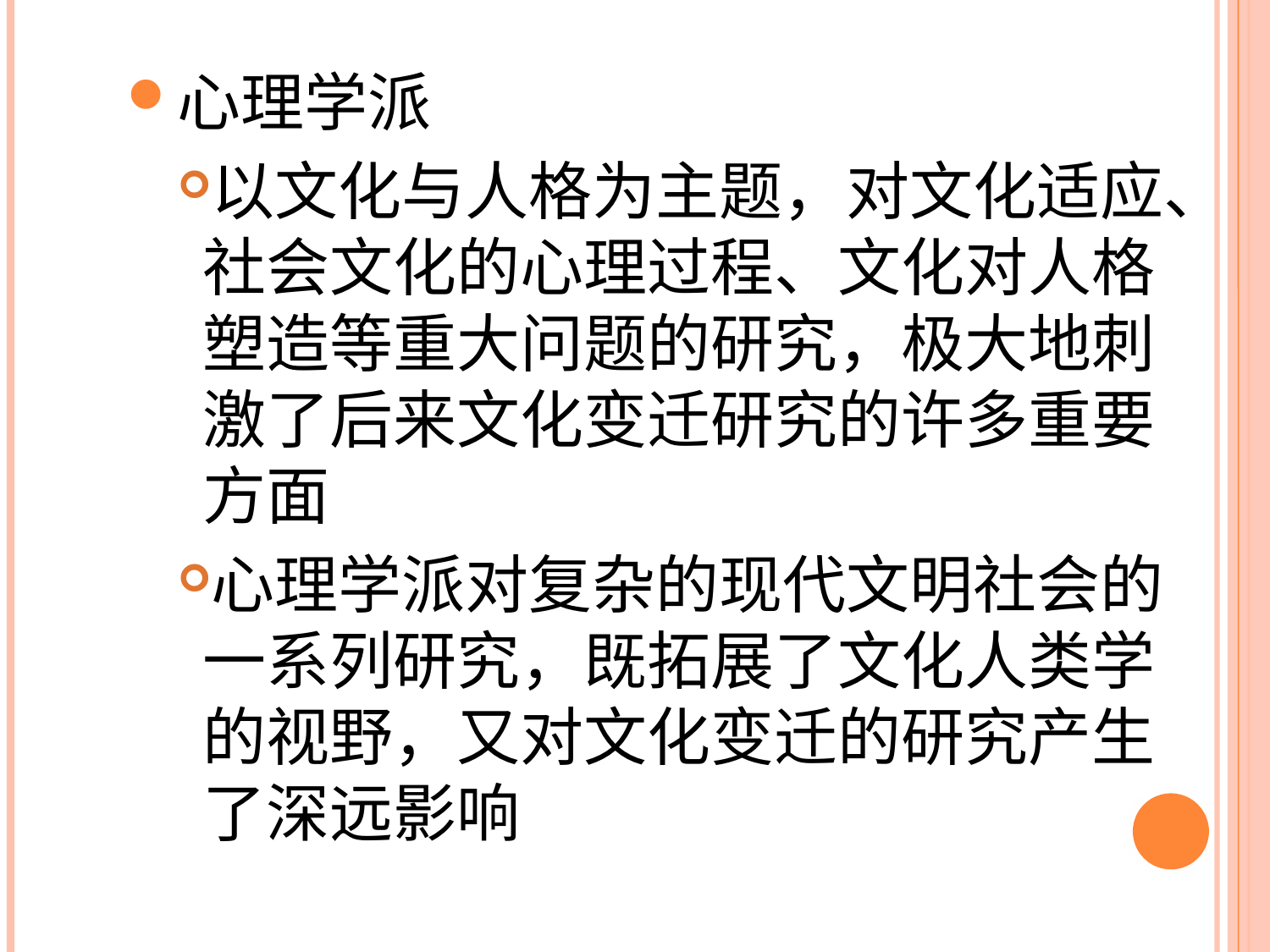

心理学派
以文化与人格为主题，对文化适应、社会文化的心理过程、文化对人格塑造等重大问题的研究，极大地刺激了后来文化变迁研究的许多重要方面
心理学派对复杂的现代文明社会的一系列研究，既拓展了文化人类学的视野，又对文化变迁的研究产生了深远影响